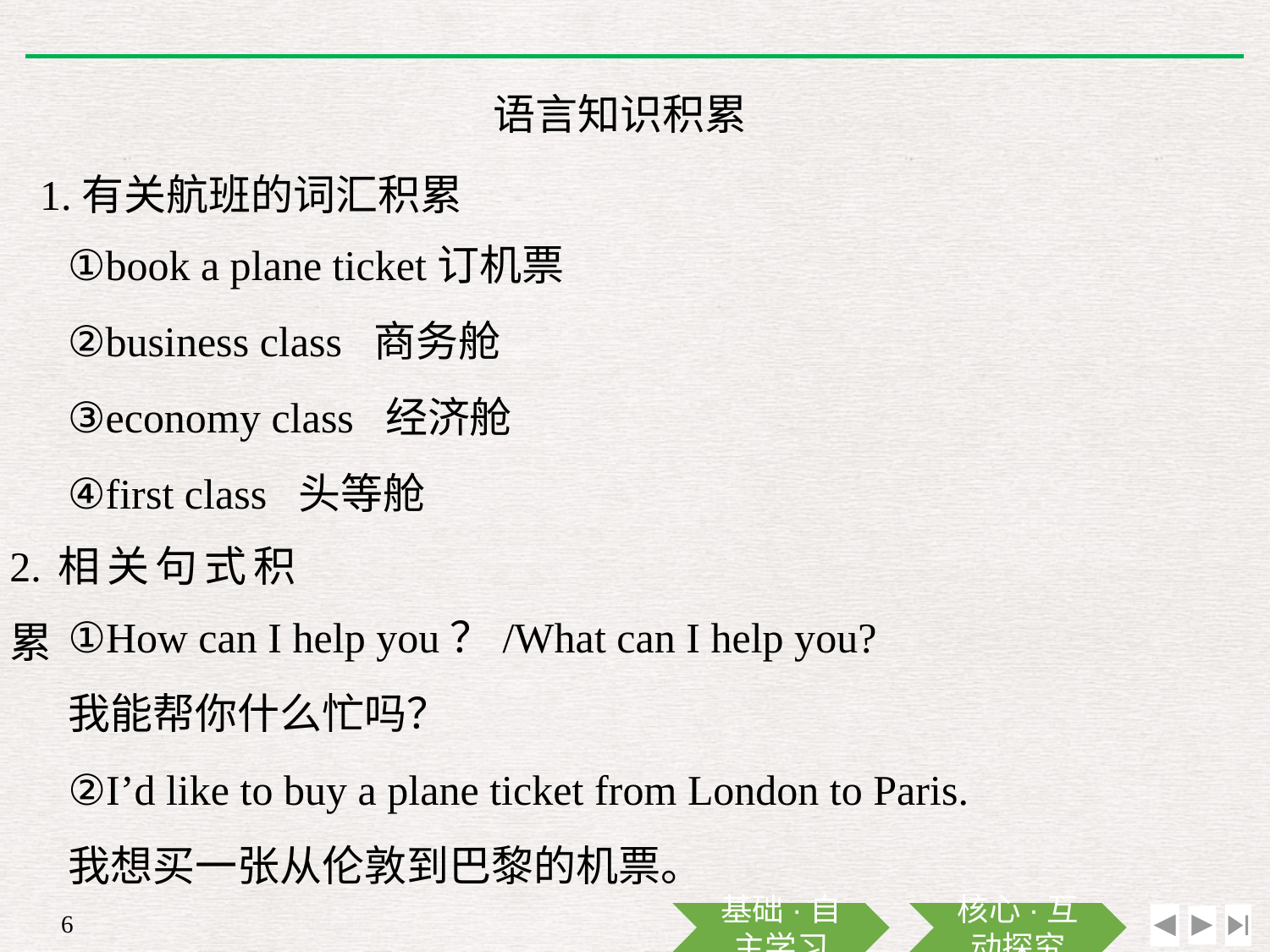

语言知识积累
1.有关航班的词汇积累
①book a plane ticket订机票
②business class  商务舱
③economy class  经济舱
④first class  头等舱
2.相关句式积累
①How can I help you？/What can I help you?
我能帮你什么忙吗？
②I’d like to buy a plane ticket from London to Paris.
我想买一张从伦敦到巴黎的机票。